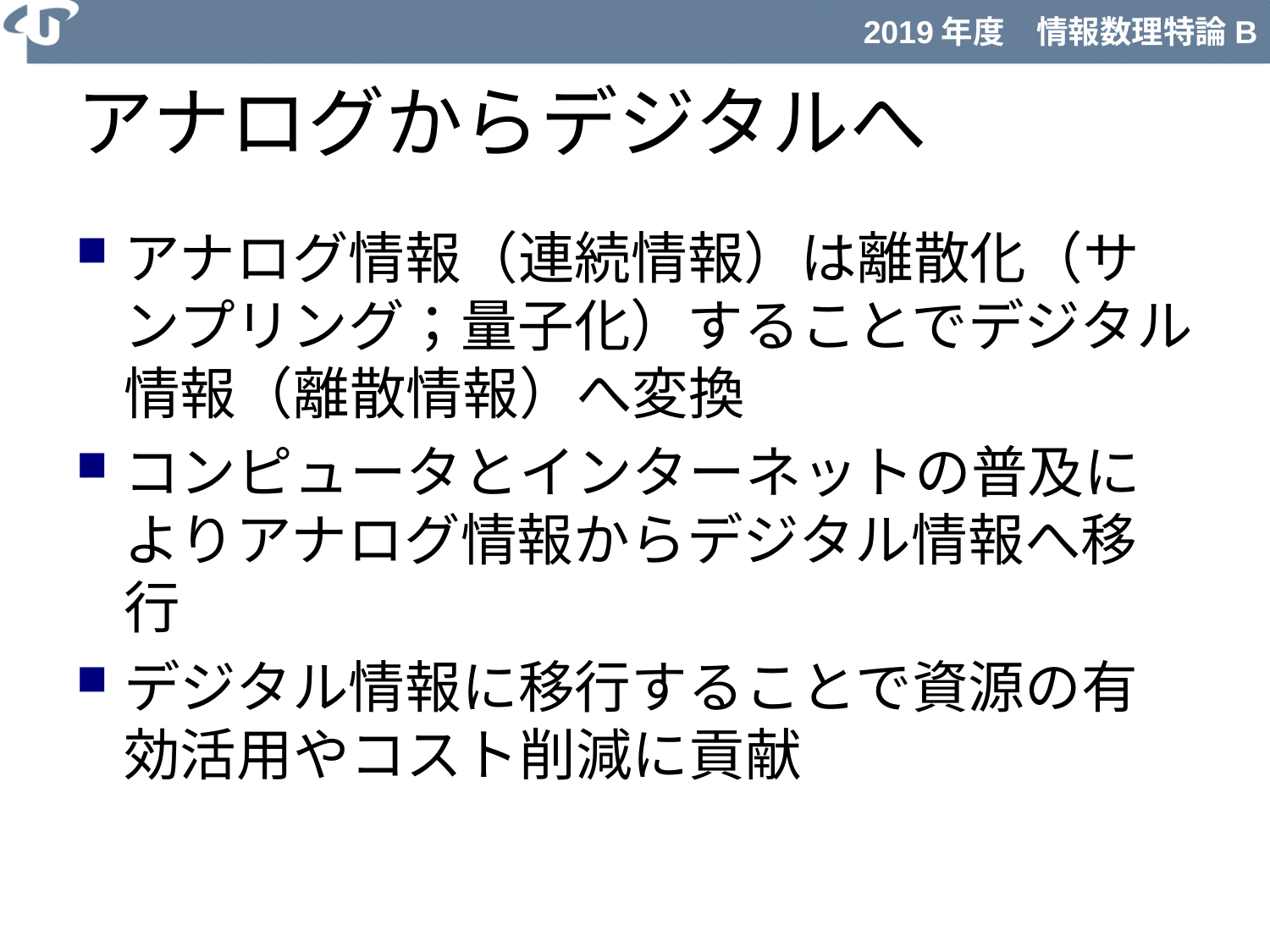

# アナログからデジタルへ
アナログ情報（連続情報）は離散化（サンプリング；量子化）することでデジタル情報（離散情報）へ変換
コンピュータとインターネットの普及によりアナログ情報からデジタル情報へ移行
デジタル情報に移行することで資源の有効活用やコスト削減に貢献